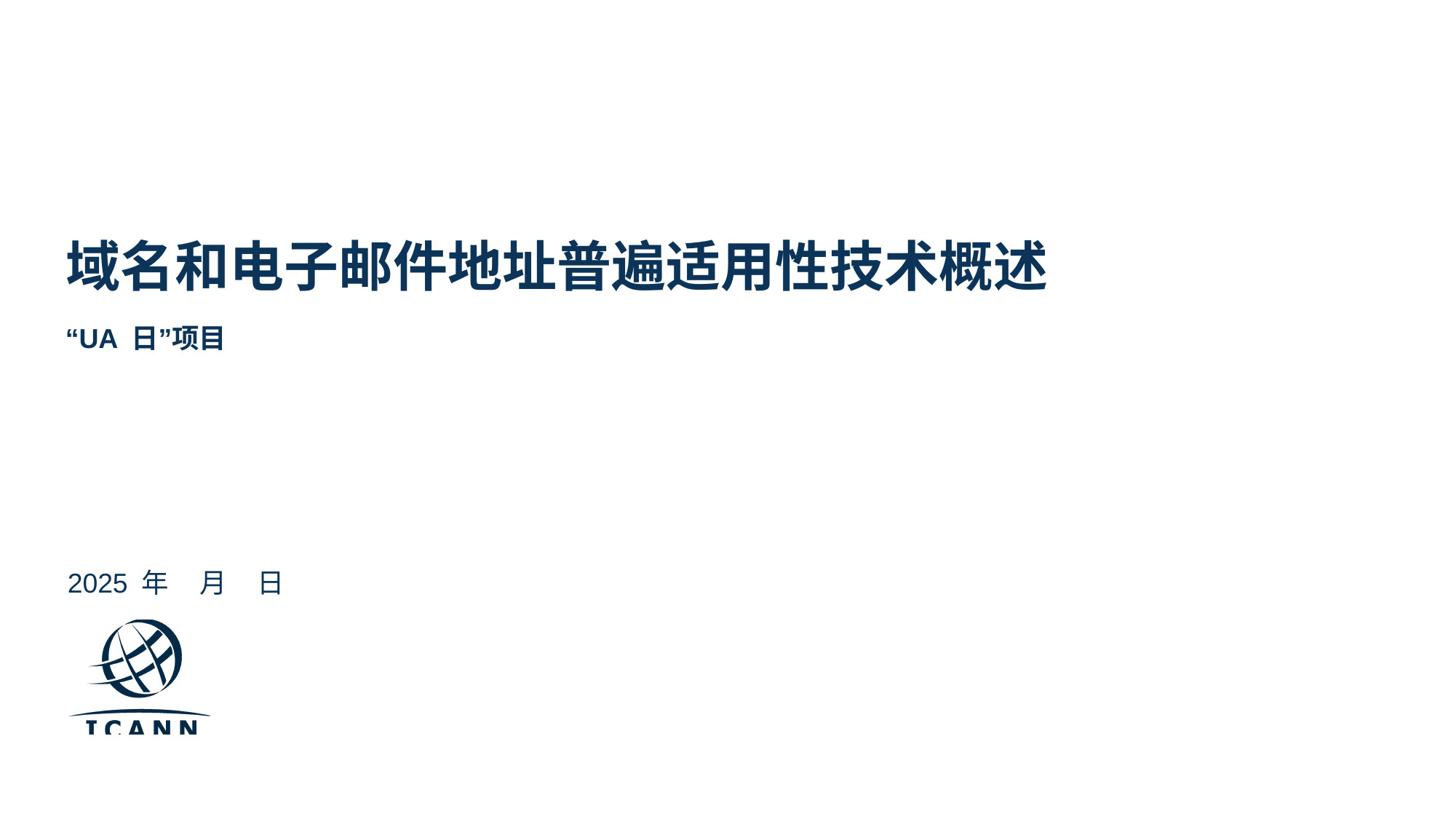

# 域名和电子邮件地址普遍适用性技术概述

“UA 日”项目

2025 年    月    日